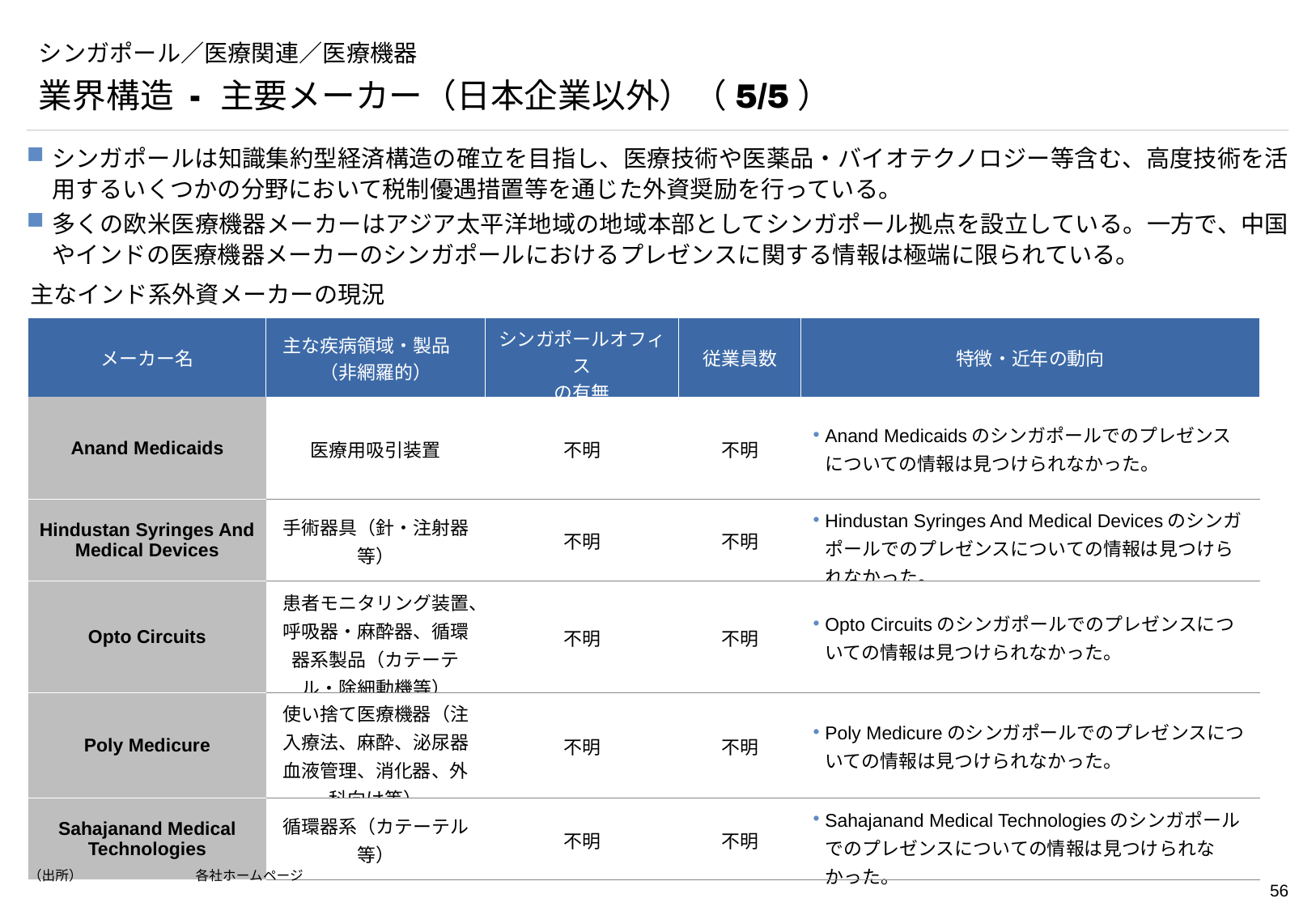

# シンガポール／医療関連／医療機器
業界構造 - 主要メーカー（日本企業以外）（5/5）
シンガポールは知識集約型経済構造の確立を目指し、医療技術や医薬品・バイオテクノロジー等含む、高度技術を活用するいくつかの分野において税制優遇措置等を通じた外資奨励を行っている。
多くの欧米医療機器メーカーはアジア太平洋地域の地域本部としてシンガポール拠点を設立している。一方で、中国やインドの医療機器メーカーのシンガポールにおけるプレゼンスに関する情報は極端に限られている。
主なインド系外資メーカーの現況
| メーカー名 | 主な疾病領域・製品　（非網羅的） | シンガポールオフィス の有無 | 従業員数 | 特徴・近年の動向 |
| --- | --- | --- | --- | --- |
| Anand Medicaids | 医療用吸引装置 | 不明 | 不明 | Anand Medicaidsのシンガポールでのプレゼンスについての情報は見つけられなかった。 |
| Hindustan Syringes And Medical Devices | 手術器具（針・注射器等） | 不明 | 不明 | Hindustan Syringes And Medical Devicesのシンガポールでのプレゼンスについての情報は見つけられなかった。 |
| Opto Circuits | 患者モニタリング装置、呼吸器・麻酔器、循環器系製品（カテーテル・除細動機等） | 不明 | 不明 | Opto Circuitsのシンガポールでのプレゼンスについての情報は見つけられなかった。 |
| Poly Medicure | 使い捨て医療機器（注入療法、麻酔、泌尿器血液管理、消化器、外科向け等） | 不明 | 不明 | Poly Medicureのシンガポールでのプレゼンスについての情報は見つけられなかった。 |
| Sahajanand Medical Technologies | 循環器系（カテーテル等） | 不明 | 不明 | Sahajanand Medical Technologiesのシンガポールでのプレゼンスについての情報は見つけられなかった。 |
（出所）	各社ホームページ